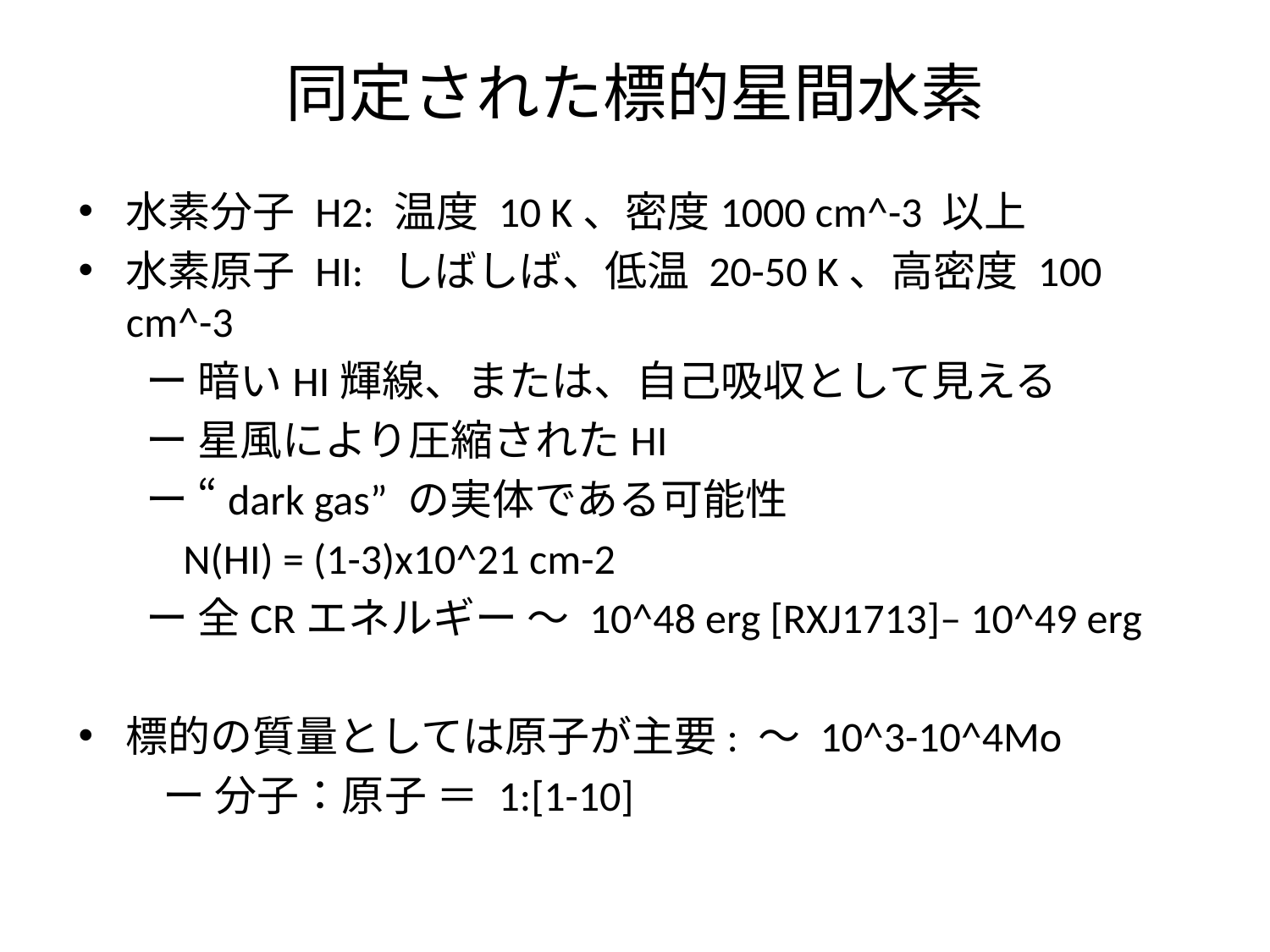

# 同定された標的星間水素
水素分子 H2: 温度 10 K、密度1000 cm^-3 以上
水素原子 HI:  しばしば、低温 20-50 K、高密度 100 cm^-3
      ー 暗いHI輝線、または、自己吸収として見える
      ー 星風により圧縮されたHI
      ー “dark gas” の実体である可能性
           N(HI) = (1-3)x10^21 cm-2
      ー 全CRエネルギー 〜 10^48 erg [RXJ1713]– 10^49 erg

標的の質量としては原子が主要: 〜 10^3-10^4Mo
　　ー 分子：原子 ＝ 1:[1-10]